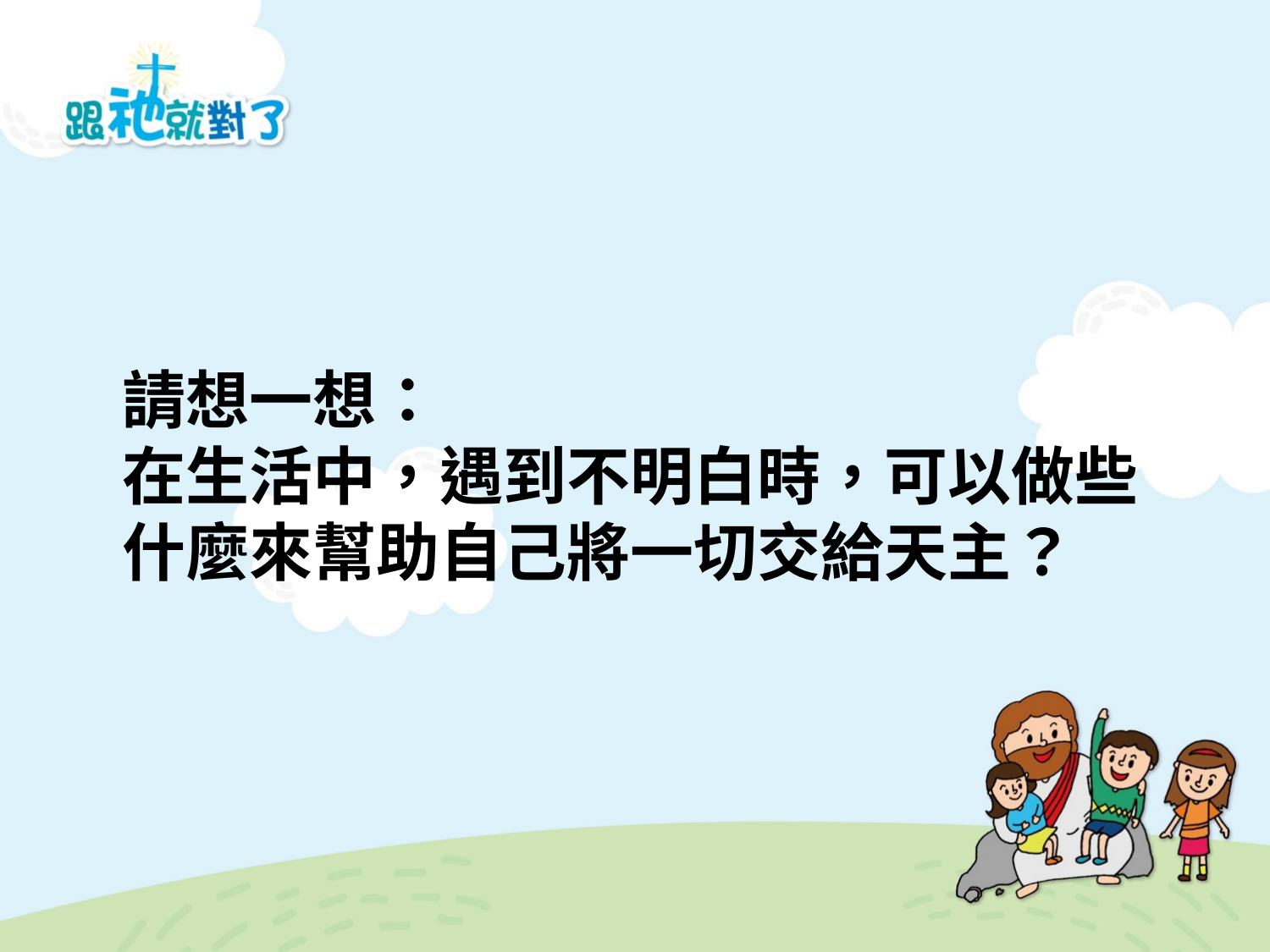

請想一想：
在生活中，遇到不明白時，可以做些什麼來幫助自己將一切交給天主？